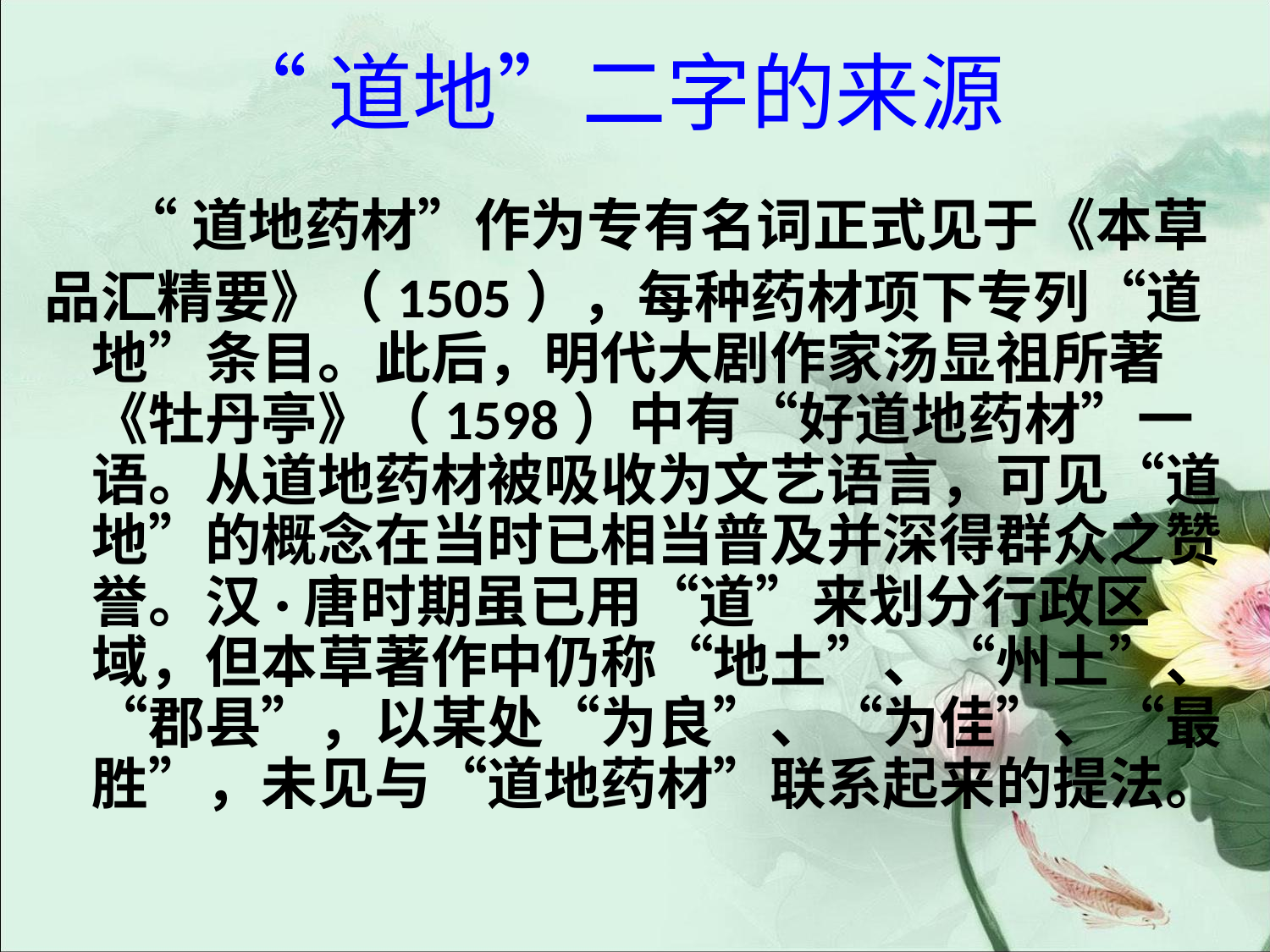

# “道地”二字的来源
      “道地药材”作为专有名词正式见于《本草
品汇精要》（1505），每种药材项下专列“道地”条目。此后，明代大剧作家汤显祖所著《牡丹亭》（1598）中有“好道地药材”一语。从道地药材被吸收为文艺语言，可见“道地”的概念在当时已相当普及并深得群众之赞誉。汉·唐时期虽已用“道”来划分行政区域，但本草著作中仍称“地土”、“州土”、“郡县”，以某处“为良”、“为佳”、“最胜”，未见与“道地药材”联系起来的提法。